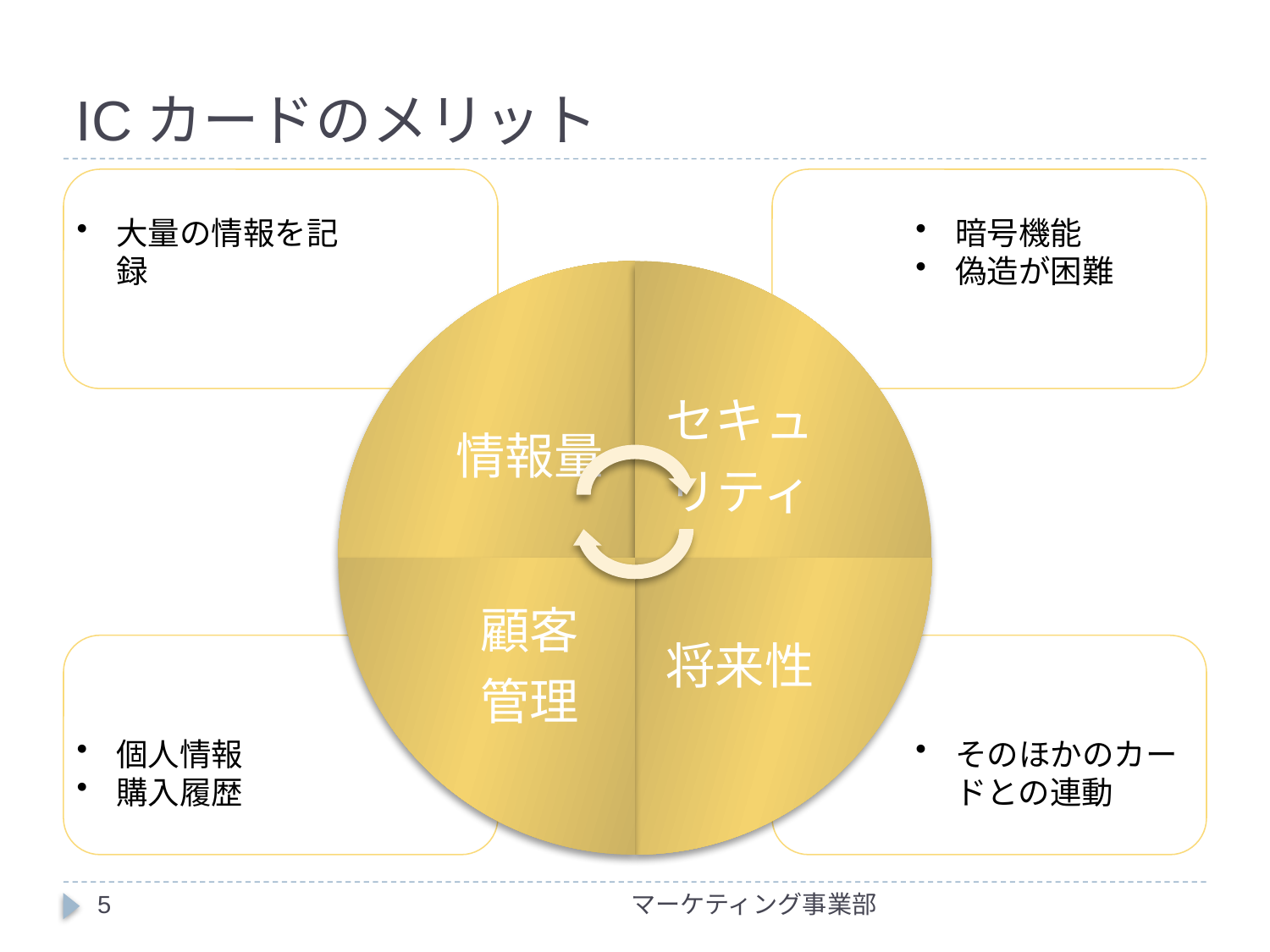

# ICカードのメリット
情報量
大量の情報を記録
セキュリティ
暗号機能
将来性
そのほかのカードとの連動
個人情報
購入履歴
顧客
管理
偽造が困難
5
マーケティング事業部